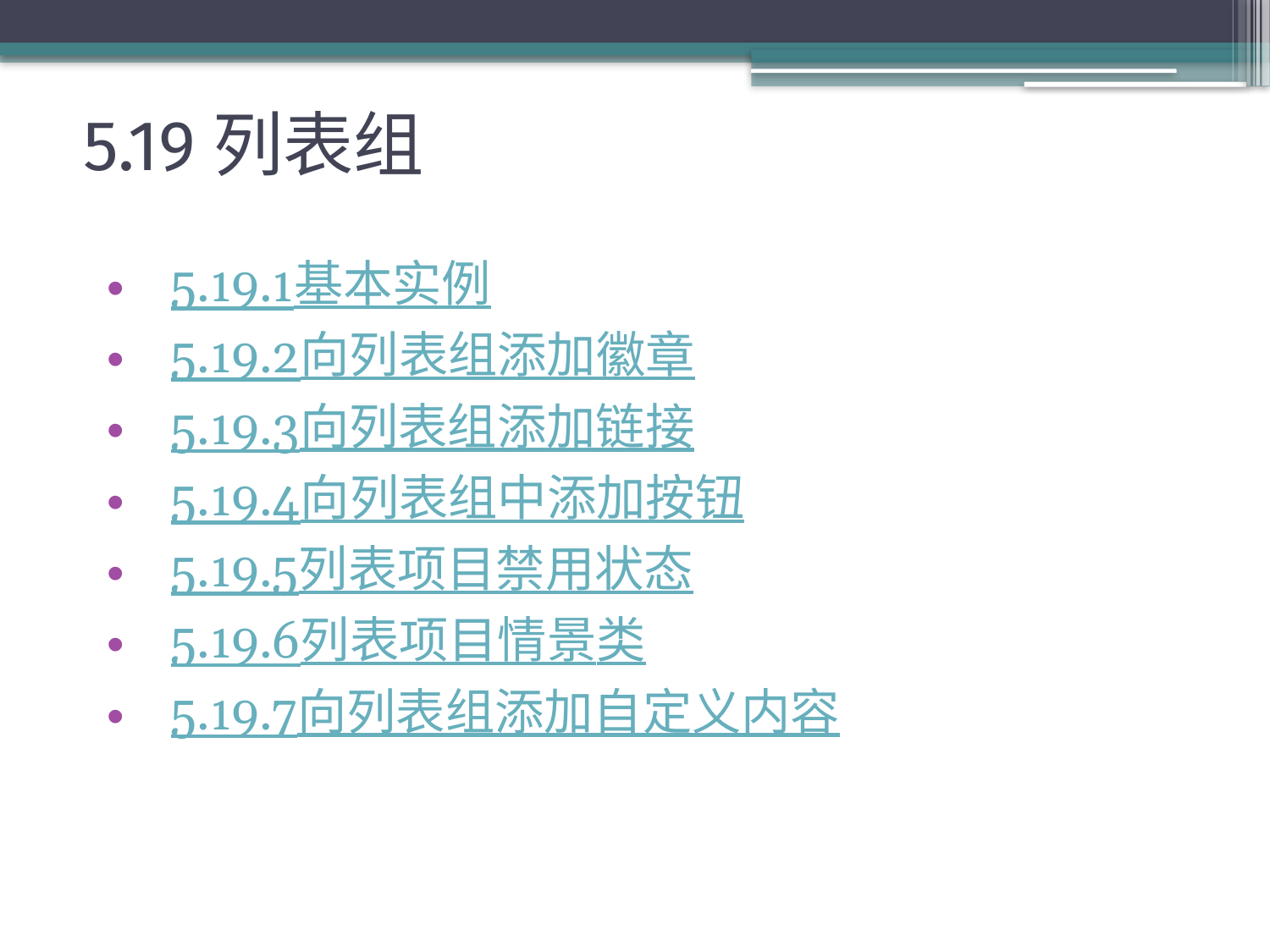

# 5.19列表组
5.19.1基本实例
5.19.2向列表组添加徽章
5.19.3向列表组添加链接
5.19.4向列表组中添加按钮
5.19.5列表项目禁用状态
5.19.6列表项目情景类
5.19.7向列表组添加自定义内容